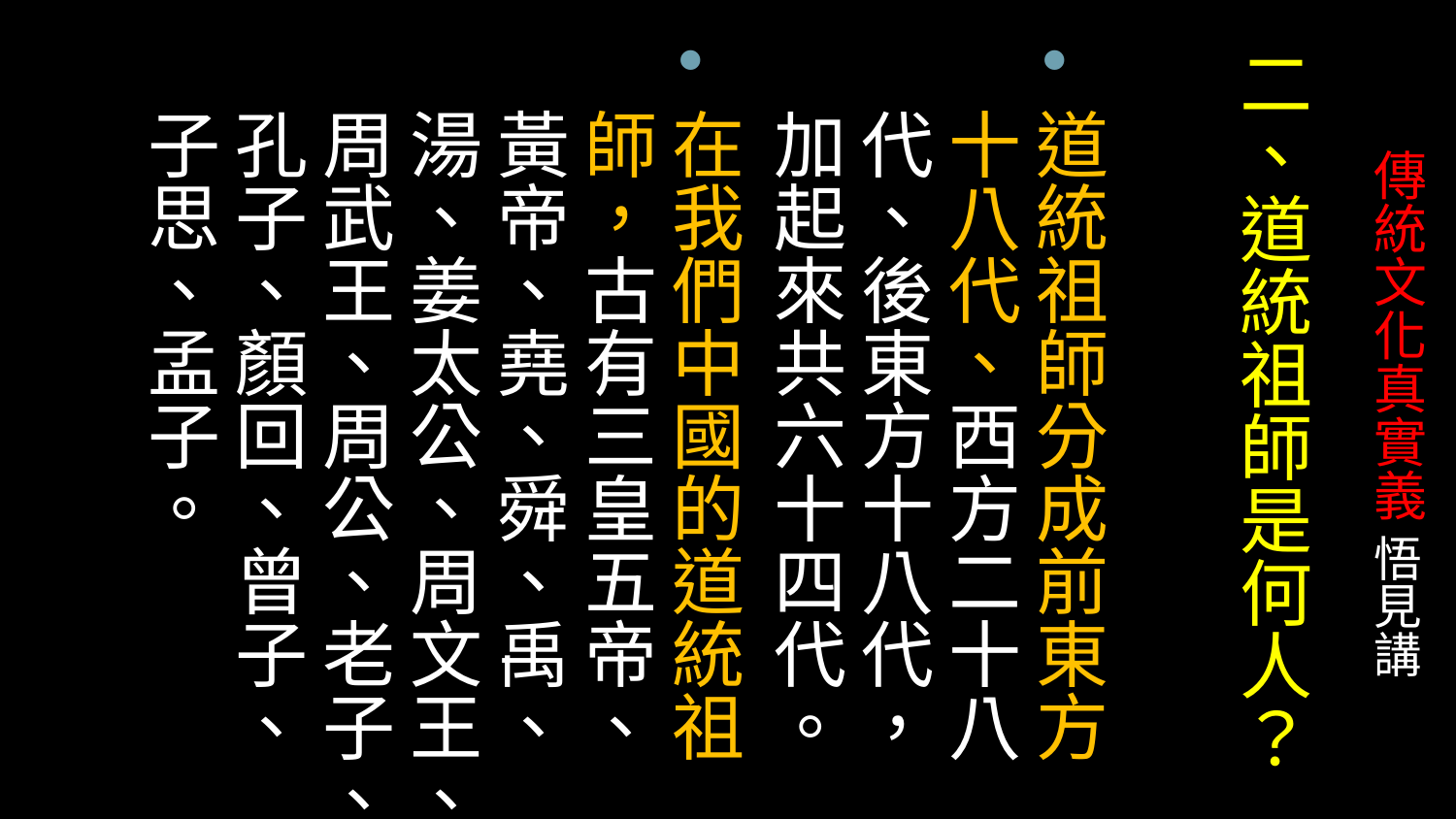

二、道統祖師是何人？

道統祖師分成前東方十八代、西方二十八代、後東方十八代，加起來共六十四代。
在我們中國的道統祖師，古有三皇五帝、黃帝、堯、舜、禹、湯、姜太公、周文王、周武王、周公、老子、孔子、顏回、曾子、子思、孟子。

# 傳統文化真實義 悟見講